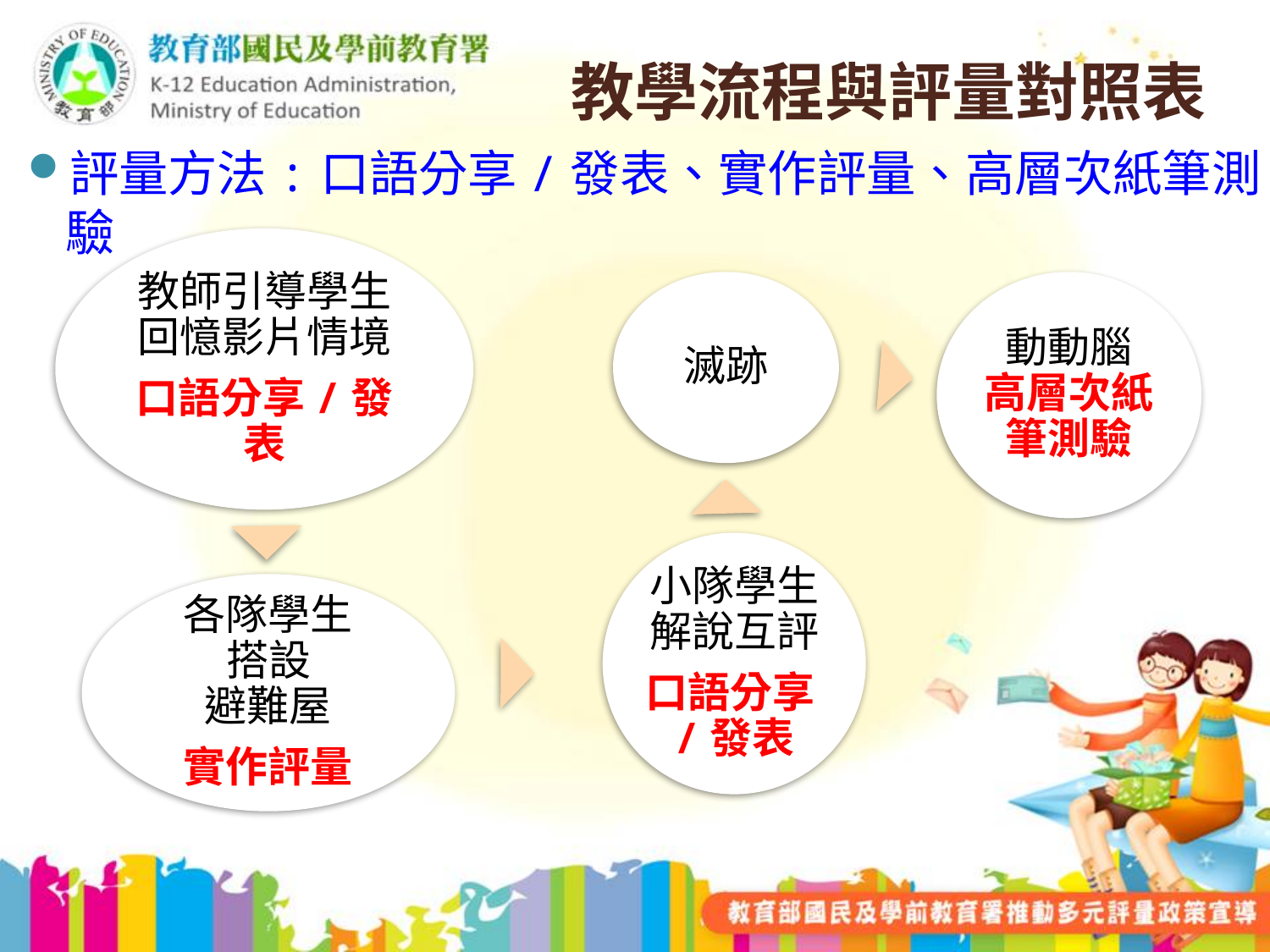

教學流程與評量對照表
評量方法:口語分享/發表、實作評量、高層次紙筆測驗
教師引導學生回憶影片情境
口語分享/發表
各隊學生
搭設
避難屋
實作評量
小隊學生解說互評
口語分享/發表
滅跡
動動腦
高層次紙筆測驗